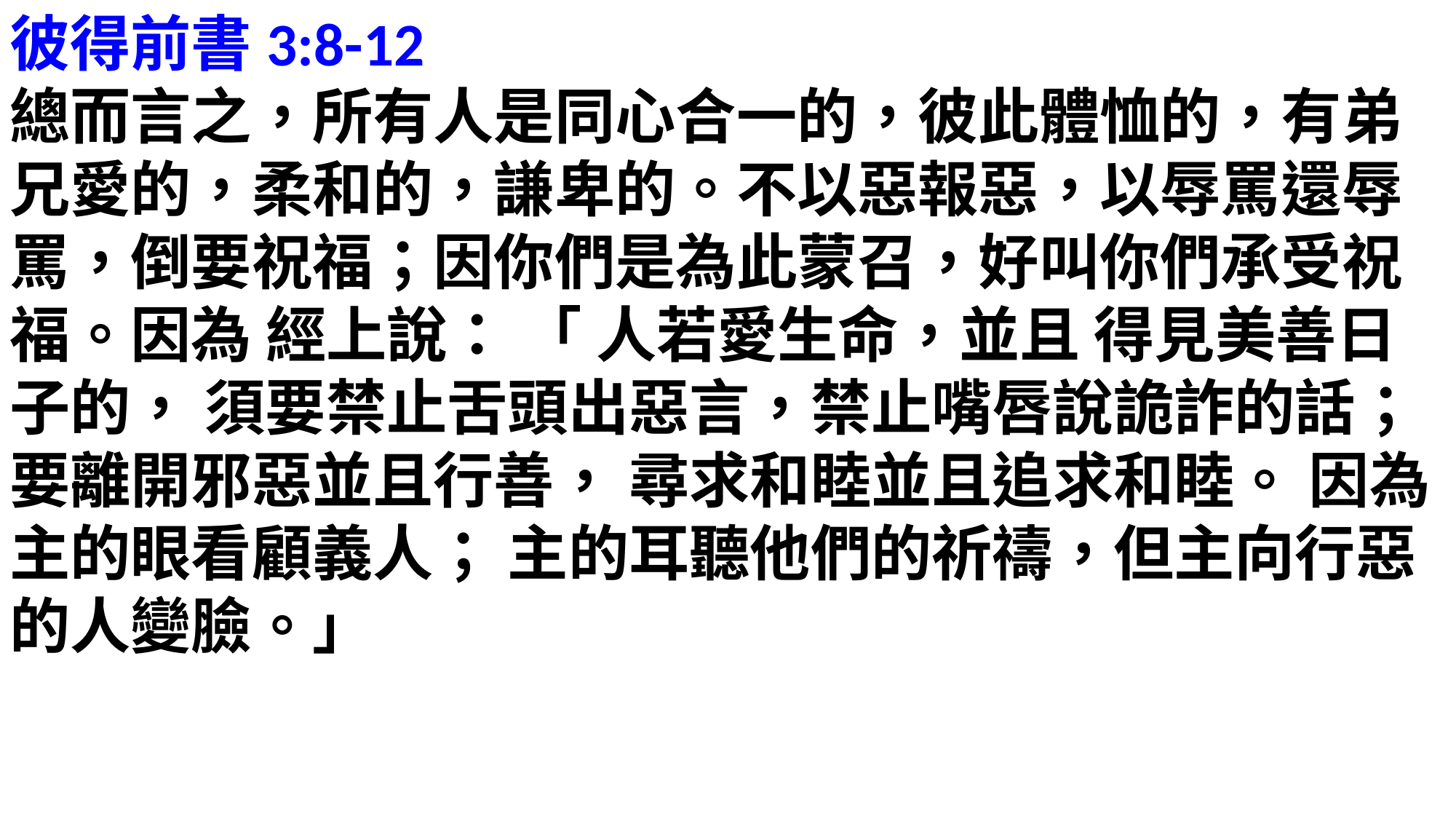

彼得前書3:8-12
總而言之，所有人是同心合一的，彼此體恤的，有弟兄愛的，柔和的，謙卑的。不以惡報惡，以辱罵還辱罵，倒要祝福；因你們是為此蒙召，好叫你們承受祝福。因為 經上說： 「 人若愛生命，並且 得見美善日子的， 須要禁止舌頭出惡言，禁止嘴唇說詭詐的話； 要離開邪惡並且行善， 尋求和睦並且追求和睦。 因為主的眼看顧義人； 主的耳聽他們的祈禱，但主向行惡的人變臉。」